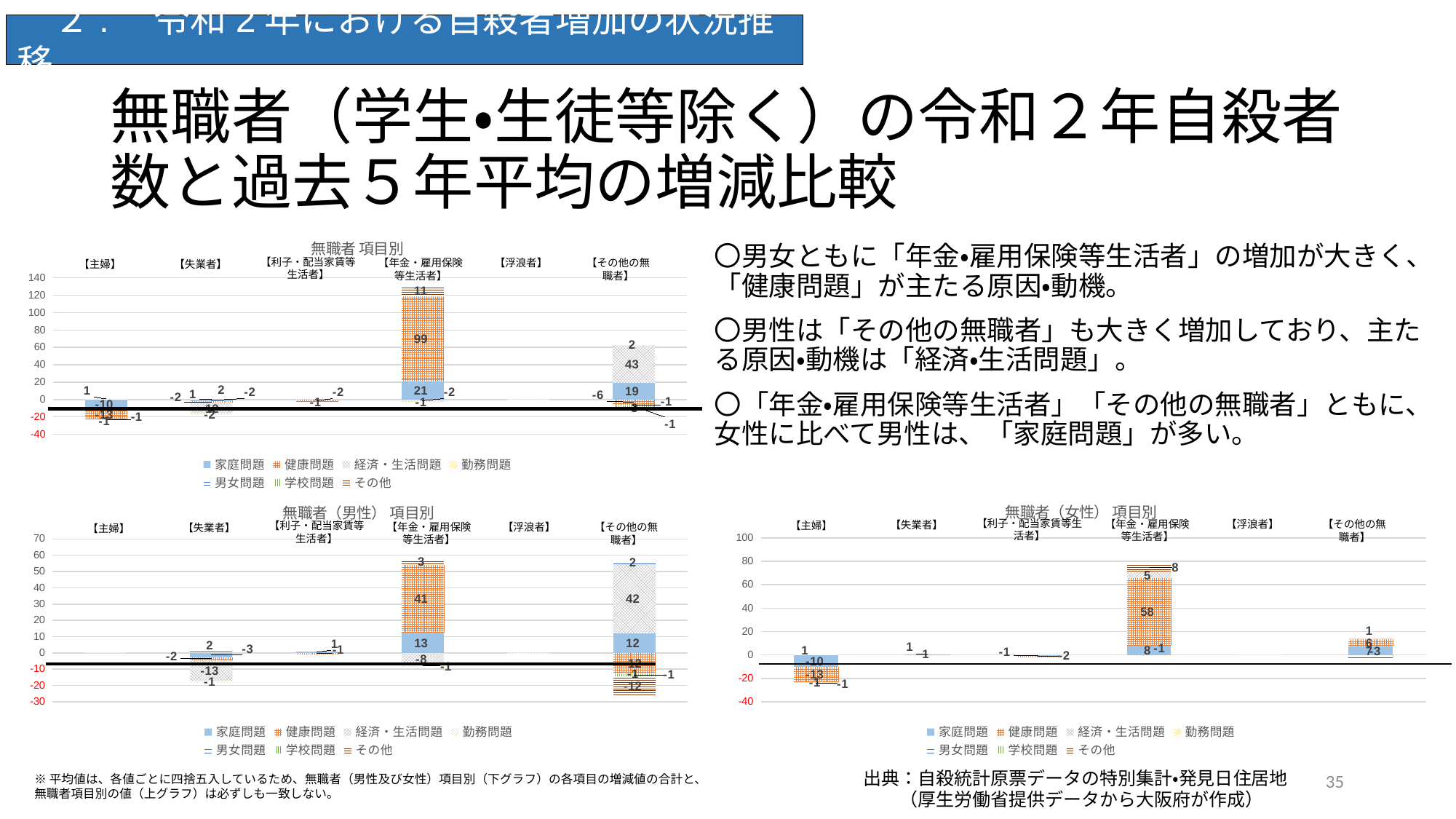

２.　令和2年における自殺者増加の状況推移
# 無職者（学生・生徒等除く）の令和２年自殺者数と過去５年平均の増減比較
〇男女ともに「年金・雇用保険等生活者」の増加が大きく、「健康問題」が主たる原因・動機。
〇男性は「その他の無職者」も大きく増加しており、主たる原因・動機は「経済・生活問題」。
〇「年金・雇用保険等生活者」「その他の無職者」ともに、女性に比べて男性は、「家庭問題」が多い。

### Chart: 無職者 項目別

| Category | 家庭問題 | 健康問題 | 経済・生活問題 | 勤務問題 | 男女問題 | 学校問題 | その他 |
|---|---|---|---|---|---|---|---|
| 主婦 | -10.399999999999999 | -12.799999999999997 | -0.6000000000000001 | 0.0 | -1.4 | 0.0 | 1.4 |
| 失業者 | -2.0 | -1.8000000000000007 | -12.399999999999999 | -1.6 | 0.6000000000000001 | 0.0 | 2.0 |
| 利子・配当家賃等生活者 | 0.19999999999999996 | -2.4 | -0.4 | 0.0 | 0.0 | 0.0 | -0.8 |
| 年金・雇用保険等生活者 | 20.599999999999994 | 99.0 | -2.3999999999999986 | -1.4 | 0.40000000000000036 | 0.0 | 10.8 |
| 浮浪者 | 0.0 | -0.2 | -0.2 | 0.0 | 0.0 | 0.0 | 0.0 |
| その他の無職者 | 19.200000000000003 | -6.0 | 43.2 | -1.0 | 2.1999999999999993 | -1.2 | -3.3999999999999986 |
【浮浪者】
【失業者】
【その他の無職者】
【主婦】
【年金・雇用保険等生活者】
【利子・配当家賃等生活者】

### Chart: 無職者（女性） 項目別

| Category | 家庭問題 | 健康問題 | 経済・生活問題 | 勤務問題 | 男女問題 | 学校問題 | その他 |
|---|---|---|---|---|---|---|---|
| 主婦 | -10.399999999999999 | -12.799999999999997 | -0.6000000000000001 | 0.0 | -1.4 | 0.0 | 1.4 |
| 失業者 | 0.6 | 0.0 | 0.20000000000000018 | -0.4 | 0.6 | 0.0 | 0.0 |
| 利子・配当家賃等生活者 | -0.6 | -1.6 | 0.0 | 0.0 | 0.0 | 0.0 | -0.4 |
| 年金・雇用保険等生活者 | 8.0 | 57.599999999999994 | 5.4 | -0.8 | 0.0 | 0.0 | 7.6 |
| 浮浪者 | 0.0 | 0.0 | 0.0 | 0.0 | 0.0 | 0.0 | 0.0 |
| その他の無職者 | 7.0 | 6.400000000000006 | 1.0 | -0.2 | 0.0 | -0.2 | -3.2 |
【浮浪者】
【失業者】
【その他の無職者】
【主婦】
【年金・雇用保険等生活者】
【利子・配当家賃等生活者】

### Chart: 無職者（男性） 項目別

| Category | 家庭問題 | 健康問題 | 経済・生活問題 | 勤務問題 | 男女問題 | 学校問題 | その他 |
|---|---|---|---|---|---|---|---|
| 主婦 | 0.0 | 0.0 | 0.0 | 0.0 | 0.0 | 0.0 | 0.0 |
| 失業者 | -2.5999999999999996 | -1.8000000000000007 | -12.600000000000001 | -1.2000000000000002 | 0.0 | 0.0 | 2.0 |
| 利子・配当家賃等生活者 | 0.8 | -0.8 | -0.4 | 0.0 | 0.0 | 0.0 | -0.4 |
| 年金・雇用保険等生活者 | 12.600000000000001 | 41.39999999999998 | -7.799999999999997 | -0.6000000000000001 | 0.3999999999999999 | 0.0 | 3.1999999999999993 |
| 浮浪者 | 0.0 | -0.2 | -0.2 | 0.0 | 0.0 | 0.0 | 0.0 |
| その他の無職者 | 12.2 | -12.400000000000006 | 42.2 | -0.7999999999999998 | 2.2 | -1.0 | -12.400000000000006 |
【浮浪者】
【失業者】
【その他の無職者】
【主婦】
【年金・雇用保険等生活者】
【利子・配当家賃等生活者】
35
出典：自殺統計原票データの特別集計・発見日住居地
　　（厚生労働省提供データから大阪府が作成）
※平均値は、各値ごとに四捨五入しているため、無職者（男性及び女性）項目別（下グラフ）の各項目の増減値の合計と、
無職者項目別の値（上グラフ）は必ずしも一致しない。